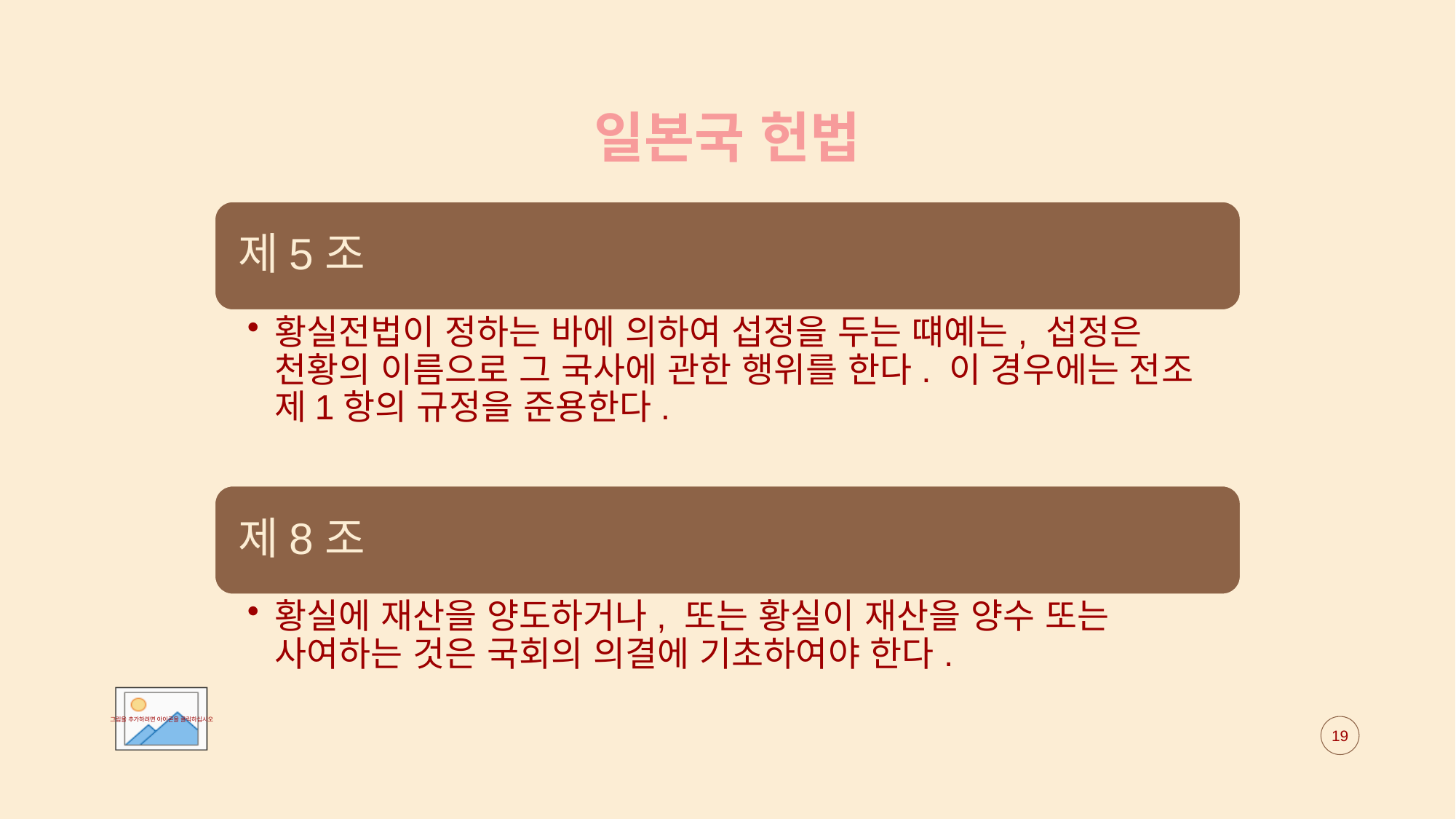

# 일본국 헌법

제5조
황실전법이 정하는 바에 의하여 섭정을 두는 떄예는, 섭정은 천황의 이름으로 그 국사에 관한 행위를 한다. 이 경우에는 전조 제1항의 규정을 준용한다.
제8조
황실에 재산을 양도하거나, 또는 황실이 재산을 양수 또는 사여하는 것은 국회의 의결에 기초하여야 한다.

19